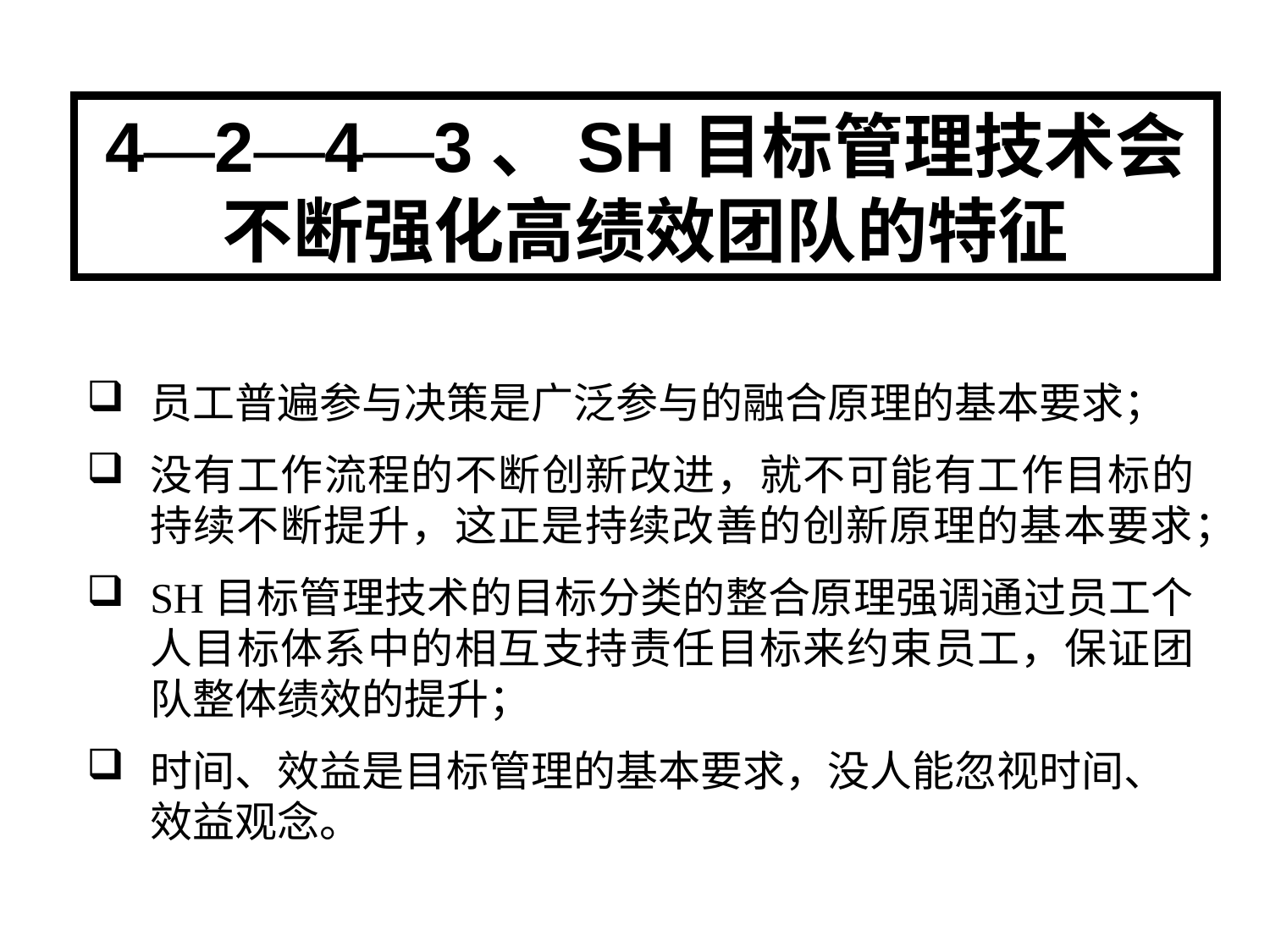

4—2—4—3、SH目标管理技术会不断强化高绩效团队的特征

员工普遍参与决策是广泛参与的融合原理的基本要求；
没有工作流程的不断创新改进，就不可能有工作目标的持续不断提升，这正是持续改善的创新原理的基本要求；
SH目标管理技术的目标分类的整合原理强调通过员工个人目标体系中的相互支持责任目标来约束员工，保证团队整体绩效的提升；
时间、效益是目标管理的基本要求，没人能忽视时间、效益观念。